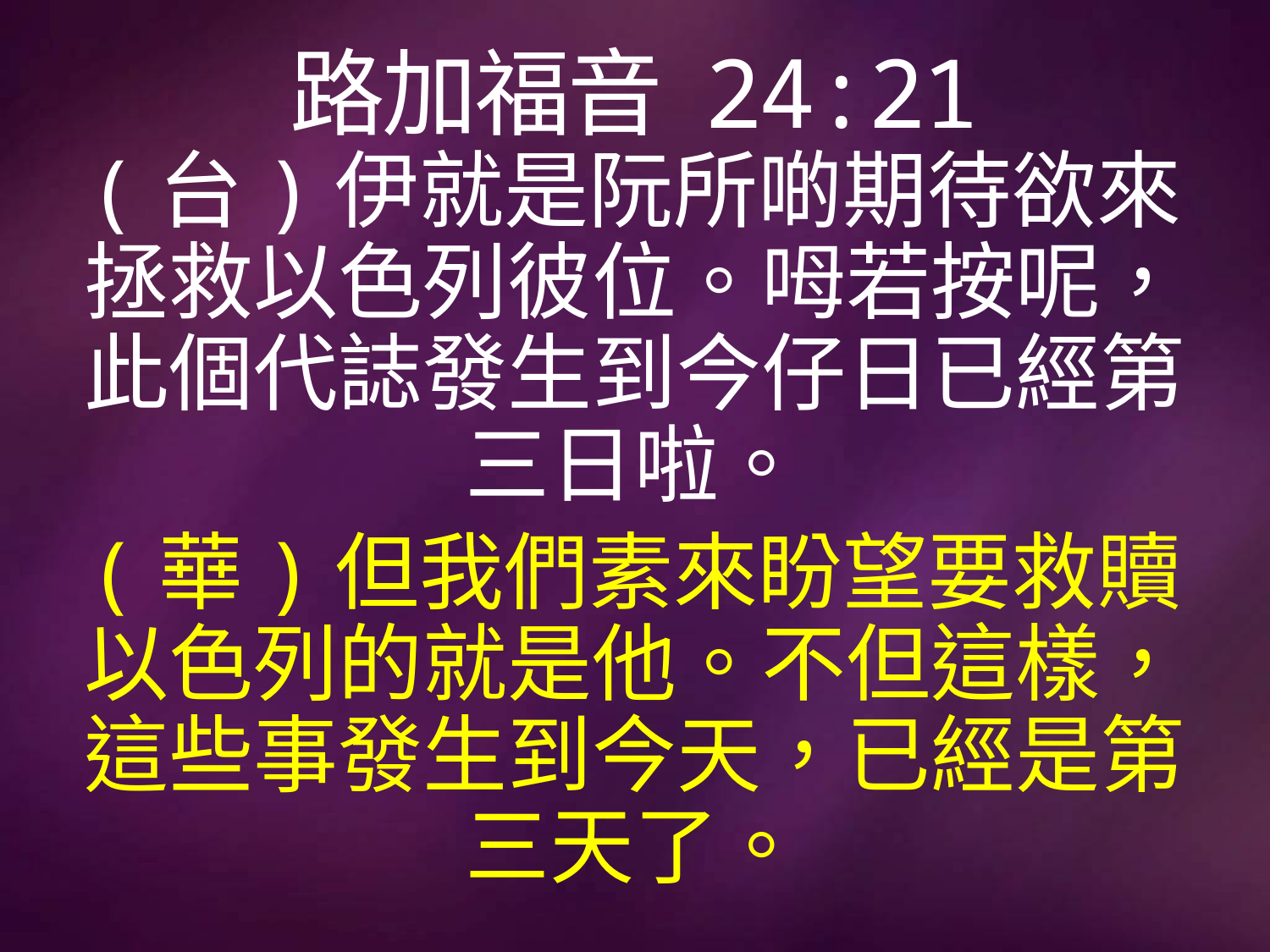

# 路加福音 24:21
(台)伊就是阮所啲期待欲來拯救以色列彼位。呣若按呢，此個代誌發生到今仔日已經第三日啦。
(華)但我們素來盼望要救贖以色列的就是他。不但這樣，這些事發生到今天，已經是第三天了。